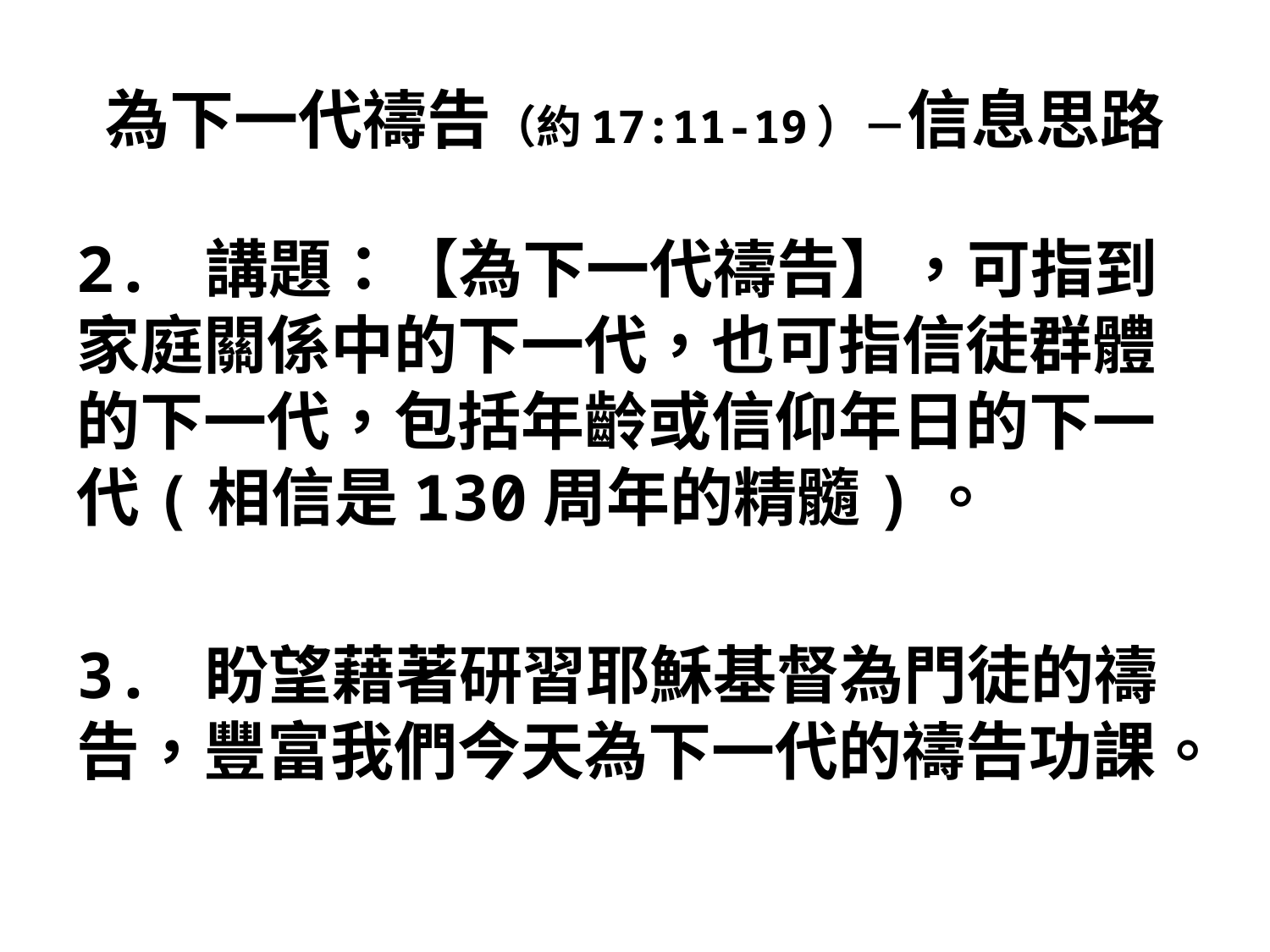

# 為下一代禱告（約17:11-19）－信息思路
2. 講題：【為下一代禱告】，可指到家庭關係中的下一代，也可指信徒群體的下一代，包括年齡或信仰年日的下一代(相信是130周年的精髓)。

3. 盼望藉著研習耶穌基督為門徒的禱告，豐富我們今天為下一代的禱告功課。